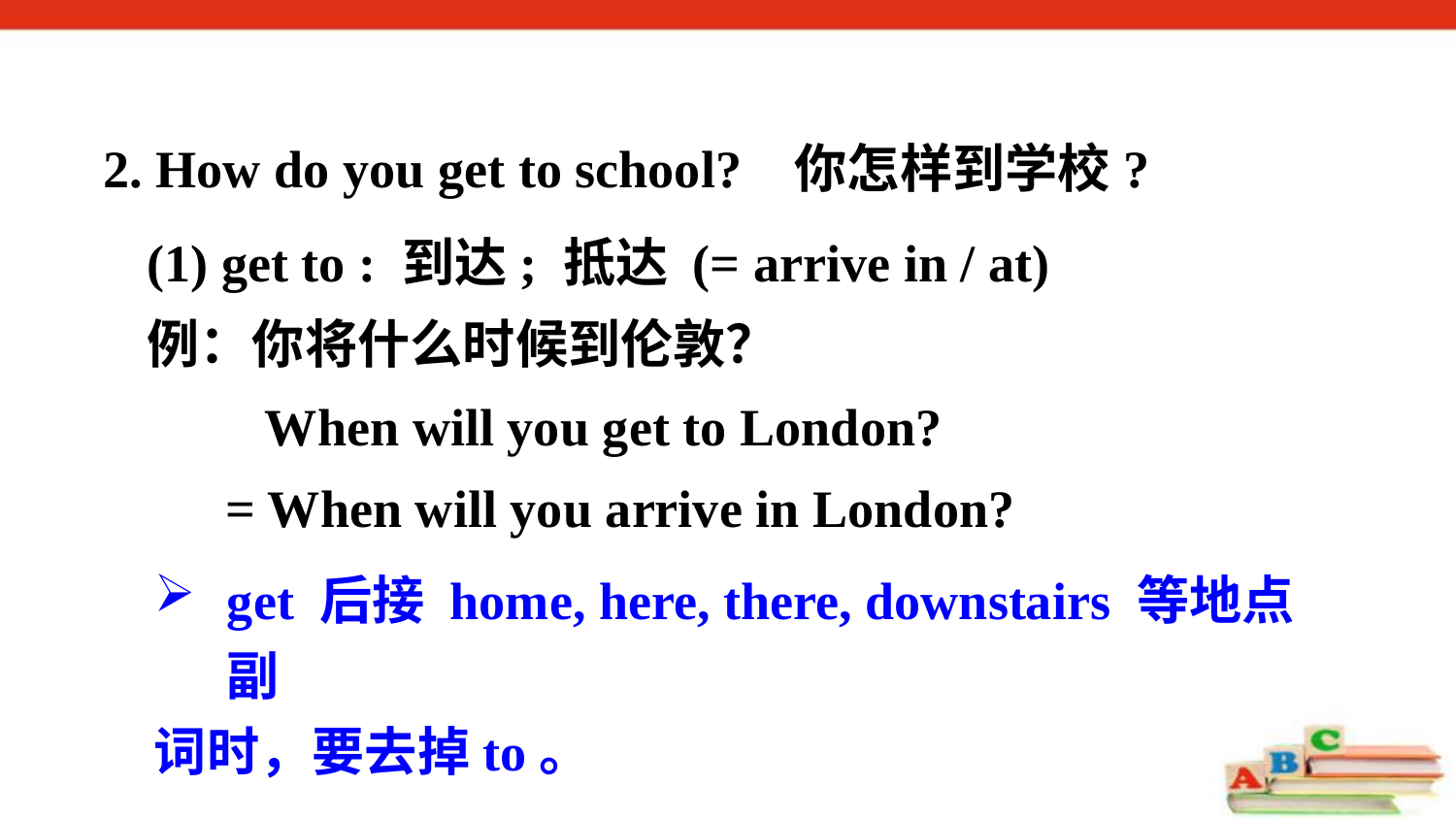

2. How do you get to school?   你怎样到学校?
(1) get to : 到达; 抵达 (= arrive in / at)
例：你将什么时候到伦敦？
         When will you get to London?
      = When will you arrive in London?
get 后接 home, here, there, downstairs 等地点副
词时，要去掉to。